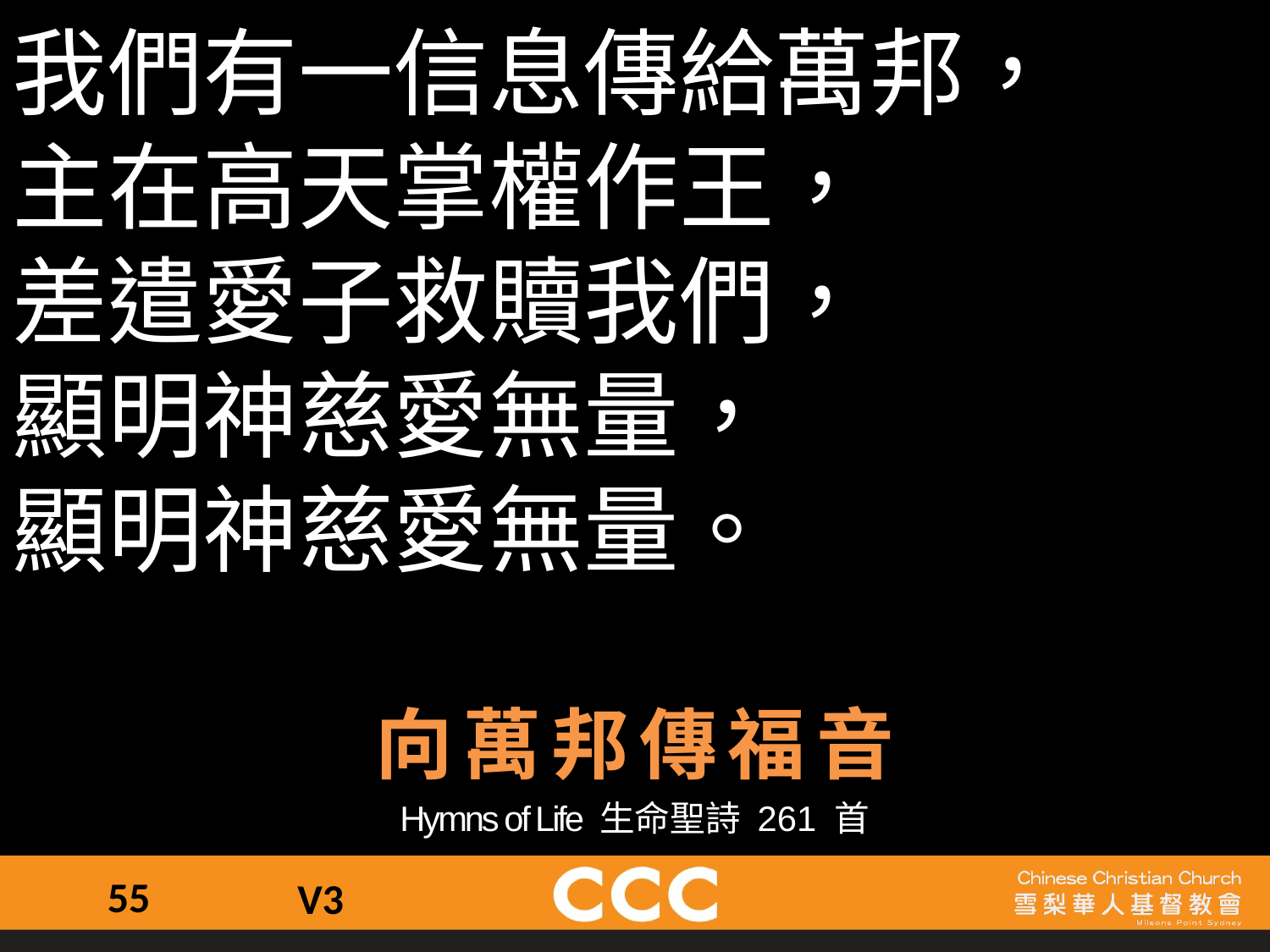

我們有一信息傳給萬邦，
主在高天掌權作王，
差遣愛子救贖我們，
顯明神慈愛無量，
顯明神慈愛無量。
向萬邦傳福音
Hymns of Life 生命聖詩 261 首
55
V3